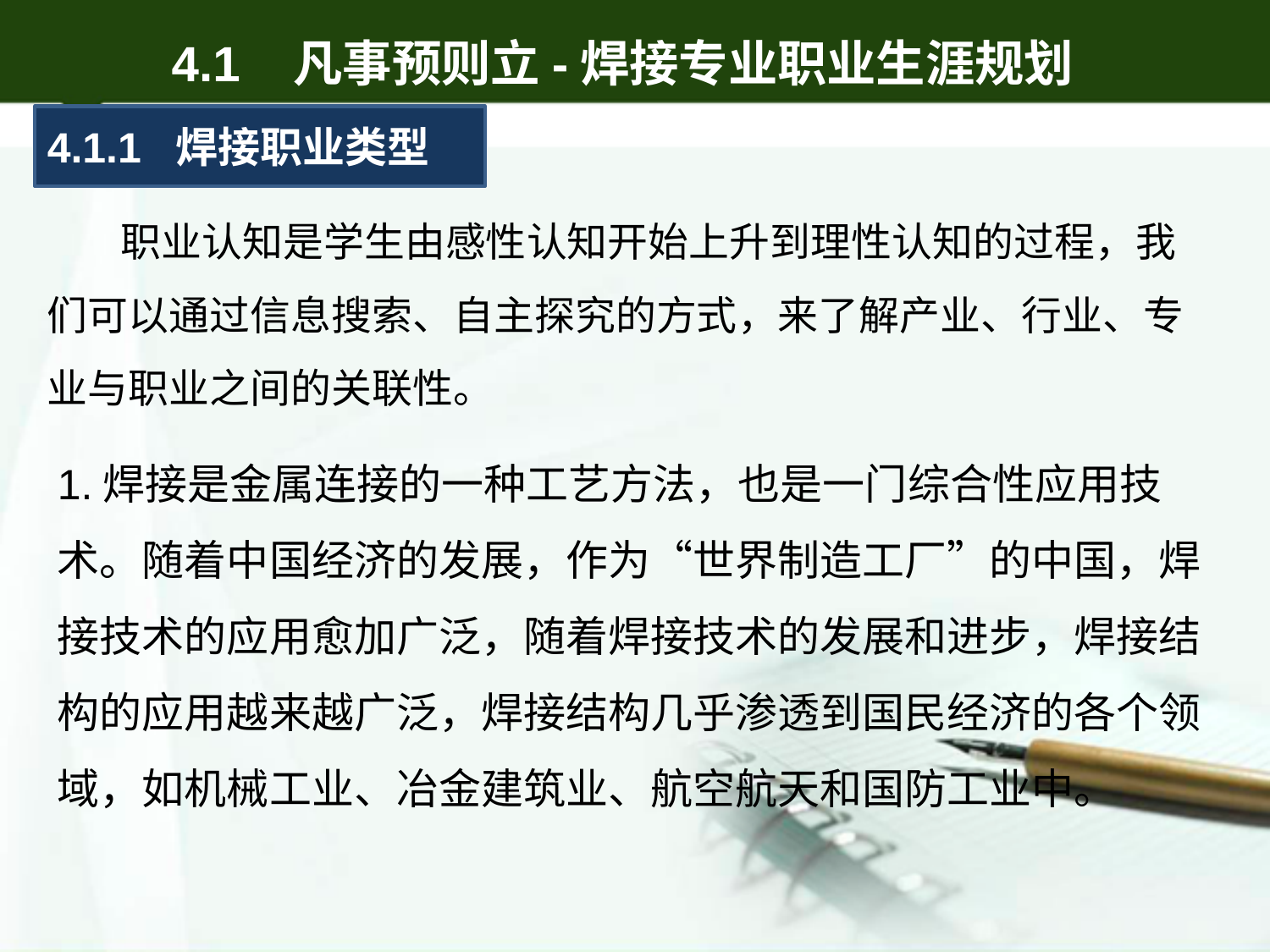

4.1   凡事预则立-焊接专业职业生涯规划
4.1.1  焊接职业类型
       职业认知是学生由感性认知开始上升到理性认知的过程，我们可以通过信息搜索、自主探究的方式，来了解产业、行业、专业与职业之间的关联性。
1.焊接是金属连接的一种工艺方法，也是一门综合性应用技术。随着中国经济的发展，作为“世界制造工厂”的中国，焊接技术的应用愈加广泛，随着焊接技术的发展和进步，焊接结构的应用越来越广泛，焊接结构几乎渗透到国民经济的各个领域，如机械工业、冶金建筑业、航空航天和国防工业中。